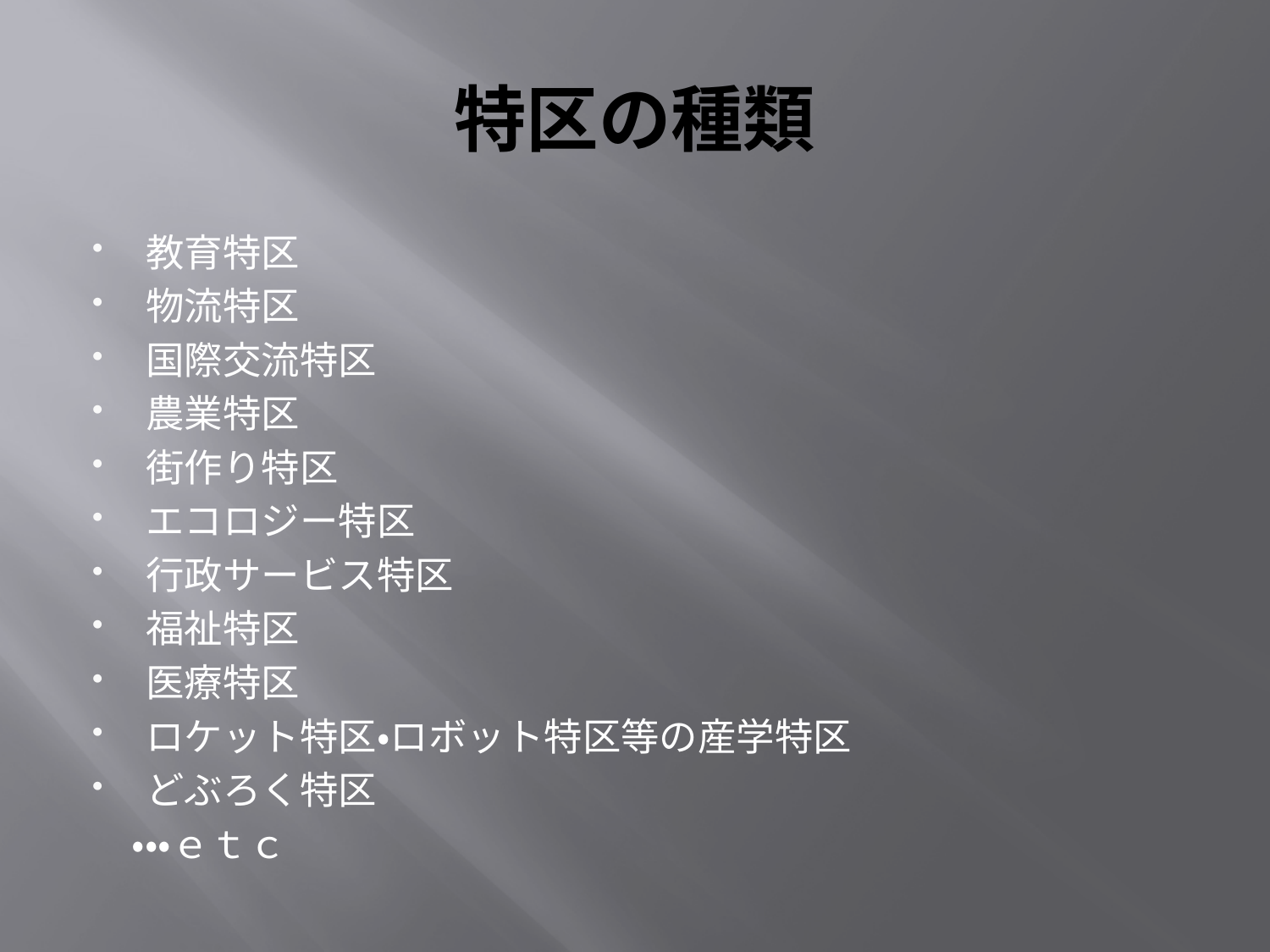

# 特区の種類
教育特区
物流特区
国際交流特区
農業特区
街作り特区
エコロジー特区
行政サービス特区
福祉特区
医療特区
ロケット特区・ロボット特区等の産学特区
どぶろく特区
　・・・ｅｔｃ